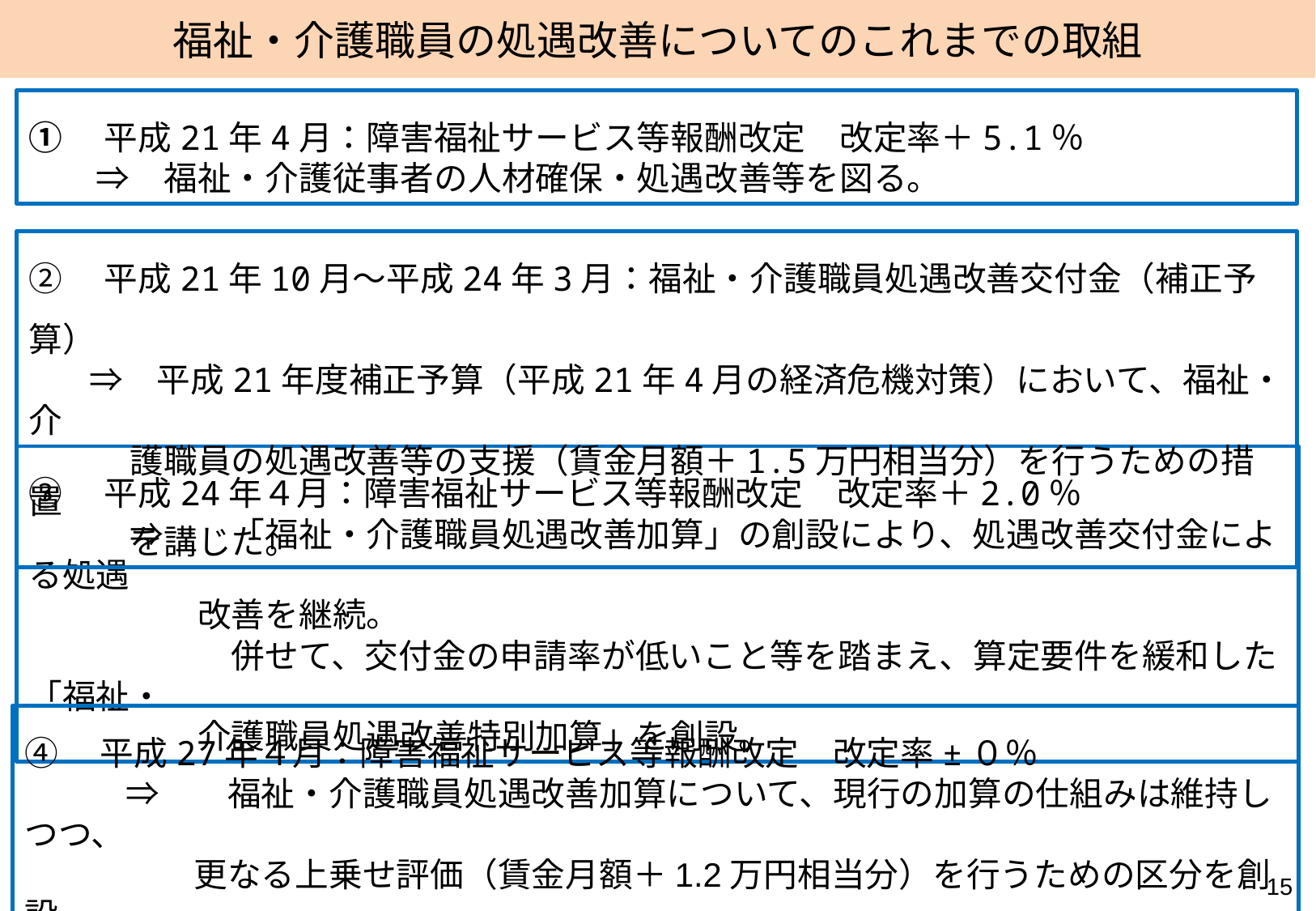

福祉・介護職員の処遇改善についてのこれまでの取組
①　平成21年4月：障害福祉サービス等報酬改定　改定率＋5.1％
　　⇒　福祉・介護従事者の人材確保・処遇改善等を図る。
②　平成21年10月～平成24年3月：福祉・介護職員処遇改善交付金（補正予算）
　　⇒　平成21年度補正予算（平成21年4月の経済危機対策）において、福祉・介
　　　護職員の処遇改善等の支援（賃金月額＋1.5万円相当分）を行うための措置
　　　を講じた。
③　平成24年４月：障害福祉サービス等報酬改定　改定率＋2.0％
　　　⇒　　「福祉・介護職員処遇改善加算」の創設により、処遇改善交付金による処遇
　　　　　改善を継続。
　　　　　　併せて、交付金の申請率が低いこと等を踏まえ、算定要件を緩和した「福祉・
　　　　　介護職員処遇改善特別加算」を創設。
④　平成27年４月：障害福祉サービス等報酬改定　改定率±０％
　　　⇒　　福祉・介護職員処遇改善加算について、現行の加算の仕組みは維持しつつ、
　　　　　更なる上乗せ評価（賃金月額＋1.2万円相当分）を行うための区分を創設。
15